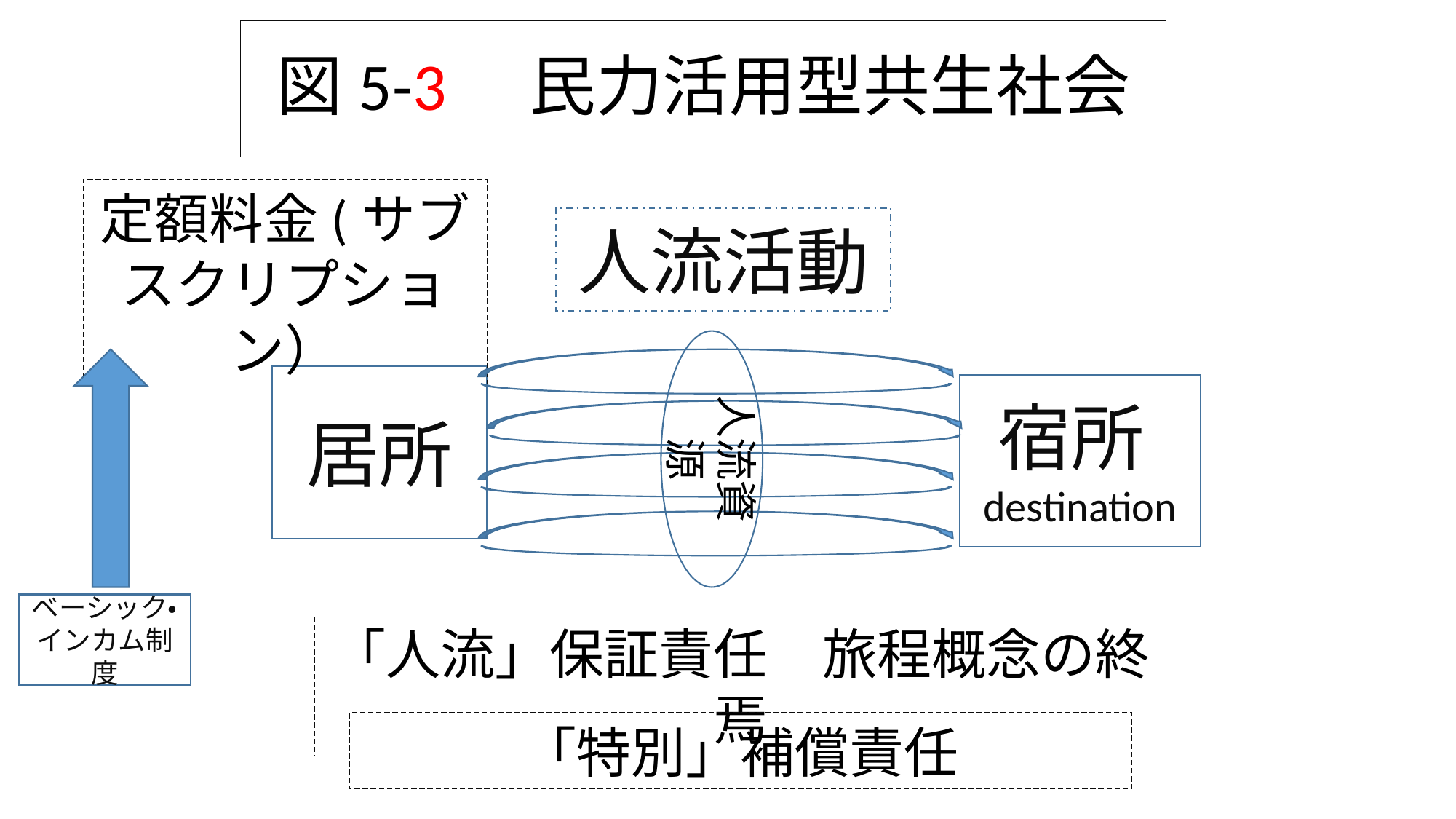

# 図5-3　民力活用型共生社会
定額料金(サブスクリプション）
人流活動
人流資源

居所
宿所destination

ベーシック・インカム制度
「人流」保証責任　旅程概念の終焉
「特別」補償責任